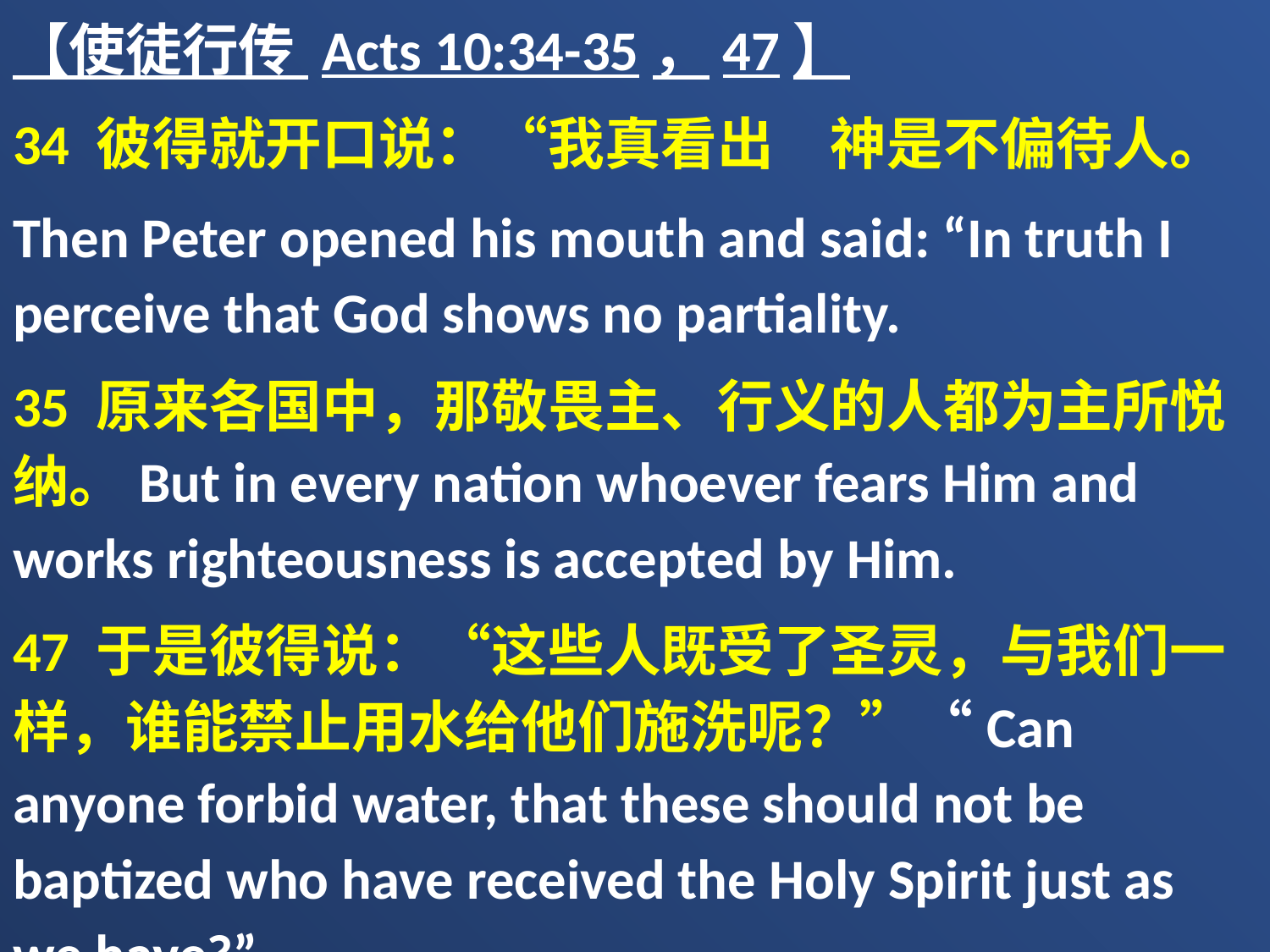

【使徒行传 Acts 10:34-35，47】
34 彼得就开口说：“我真看出　神是不偏待人。
Then Peter opened his mouth and said: “In truth I perceive that God shows no partiality.
35 原来各国中，那敬畏主、行义的人都为主所悦纳。But in every nation whoever fears Him and works righteousness is accepted by Him.
47 于是彼得说：“这些人既受了圣灵，与我们一样，谁能禁止用水给他们施洗呢？”“Can anyone forbid water, that these should not be baptized who have received the Holy Spirit just as we have?”